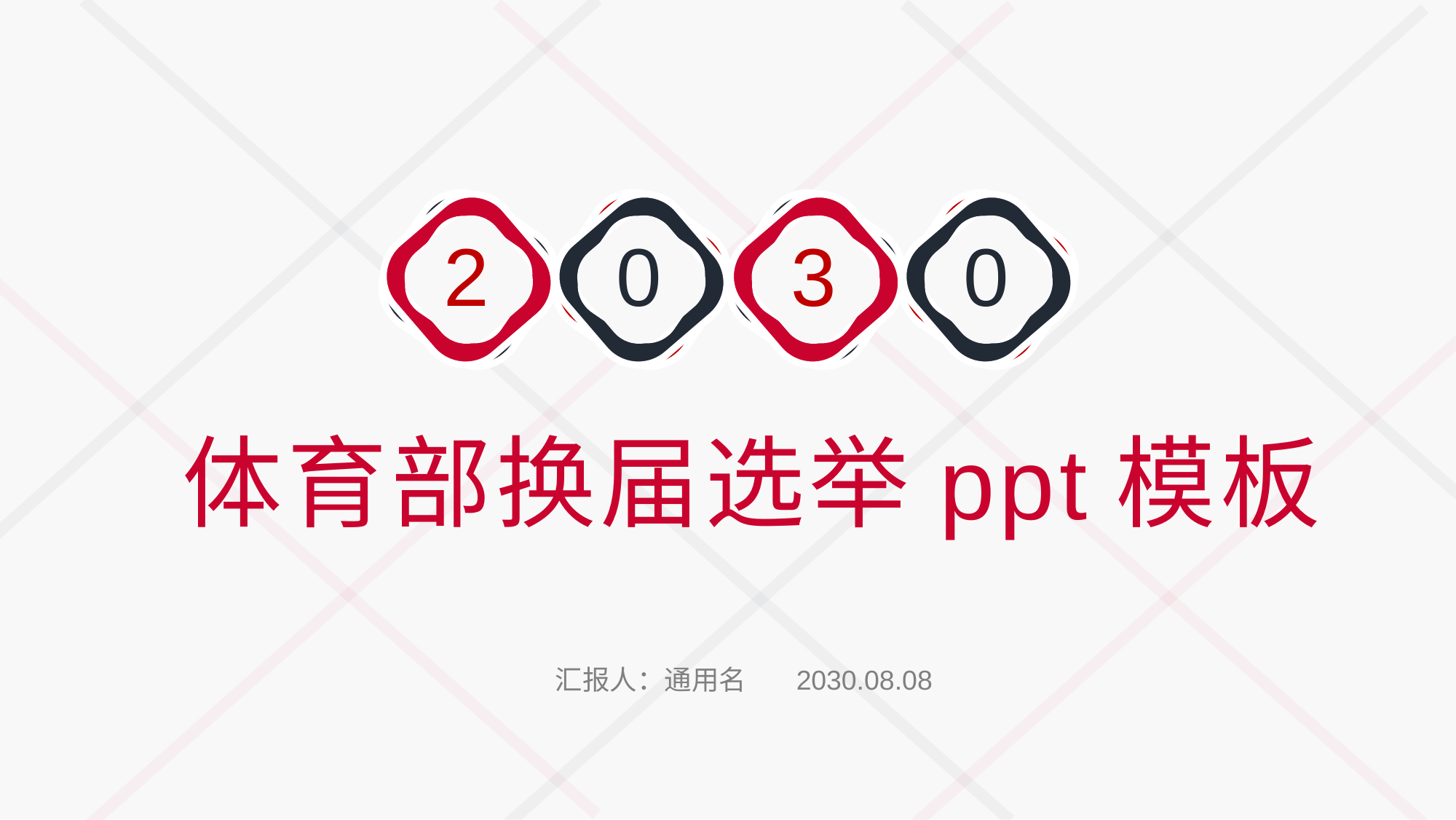

2

0

3

0

体育部换届选举ppt模板
汇报人：通用名       2030.08.08